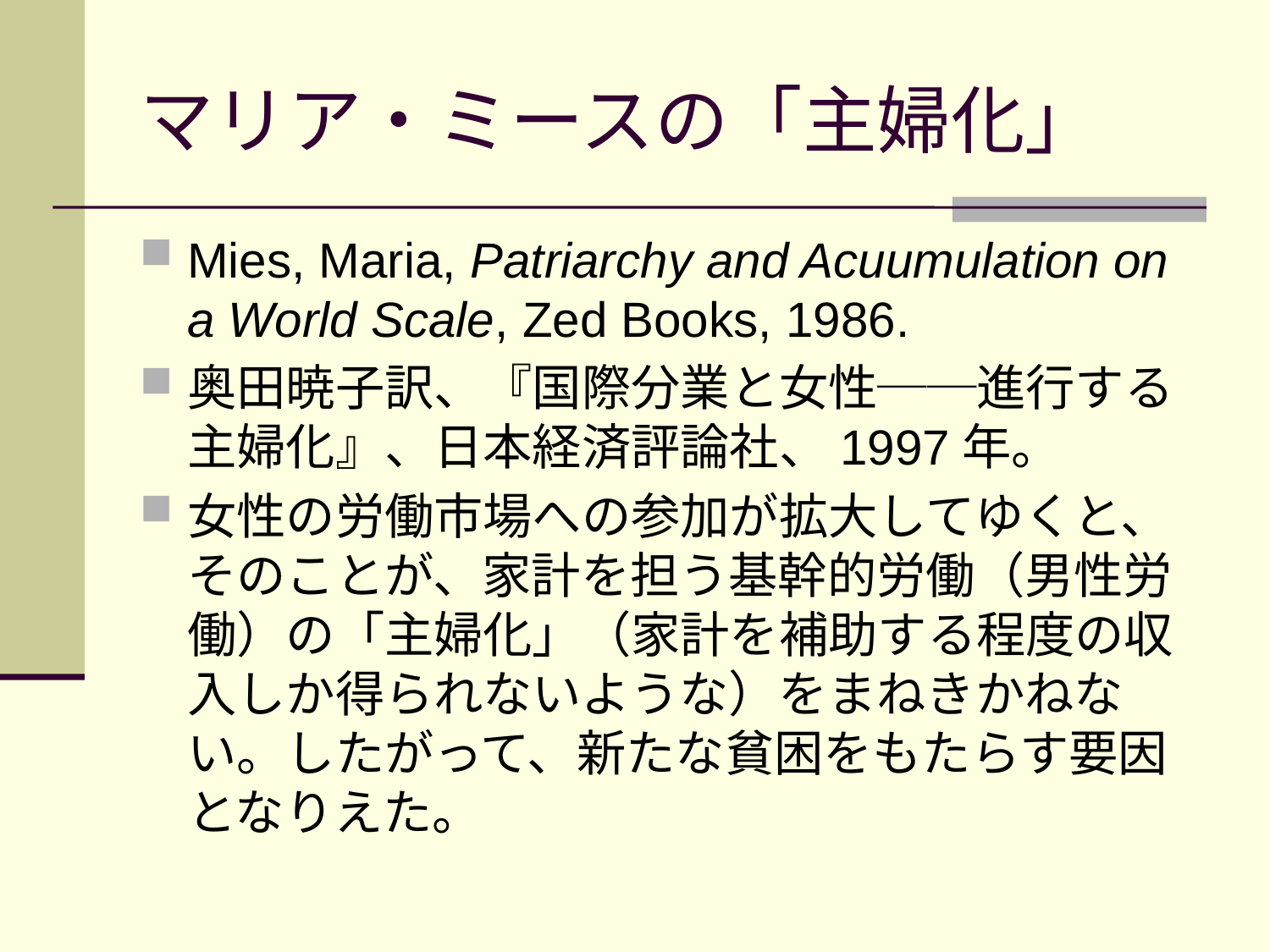

# マリア・ミースの「主婦化」
Mies, Maria, Patriarchy and Acuumulation on a World Scale, Zed Books, 1986.
奥田暁子訳、『国際分業と女性──進行する主婦化』、日本経済評論社、1997年。
女性の労働市場への参加が拡大してゆくと、そのことが、家計を担う基幹的労働（男性労働）の「主婦化」（家計を補助する程度の収入しか得られないような）をまねきかねない。したがって、新たな貧困をもたらす要因となりえた。